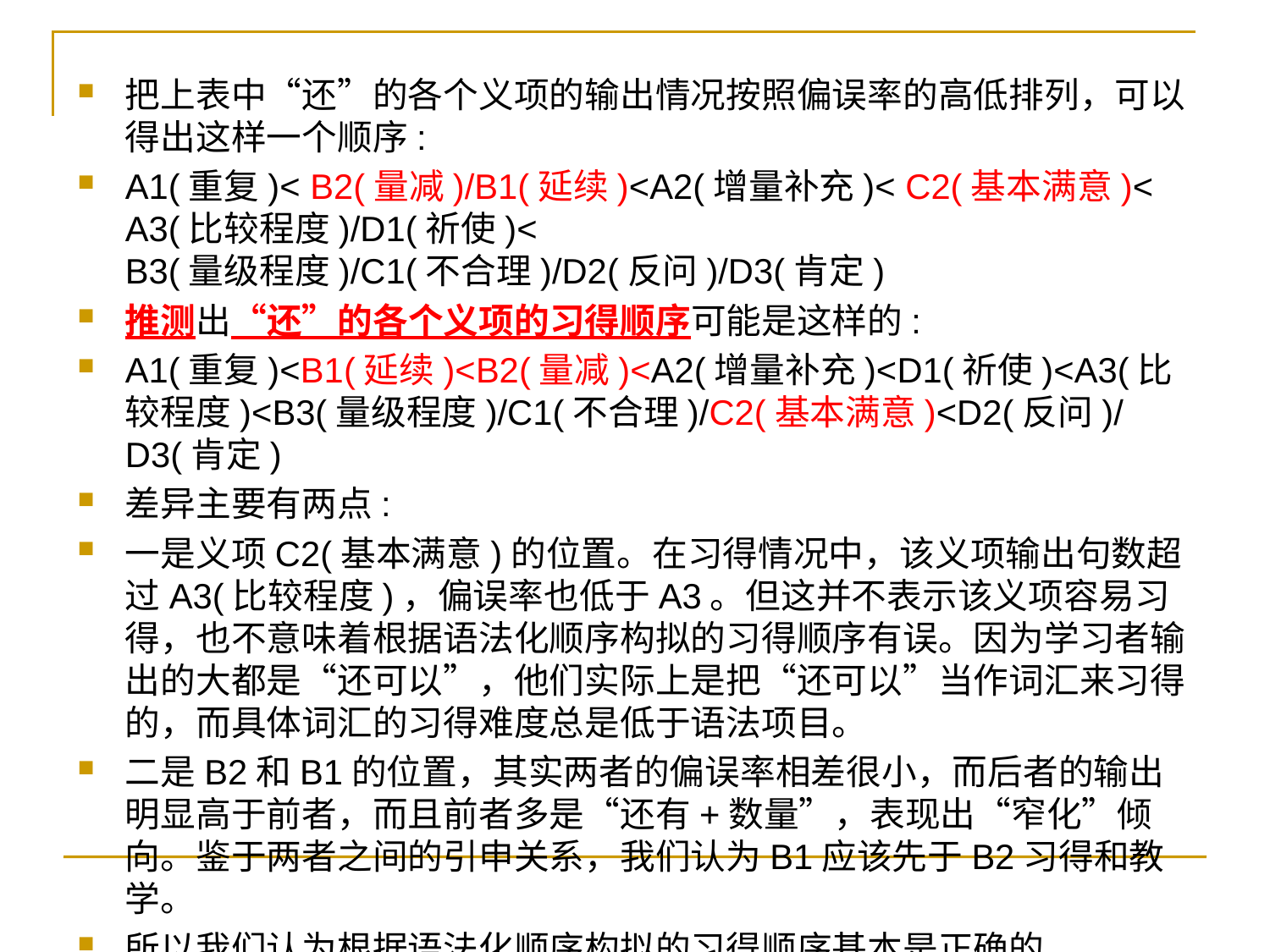

把上表中“还”的各个义项的输出情况按照偏误率的高低排列，可以得出这样一个顺序:
A1(重复)< B2(量减)/B1(延续)<A2(增量补充)< C2(基本满意)< A3(比较程度)/D1(祈使)< B3(量级程度)/C1(不合理)/D2(反问)/D3(肯定)
推测出“还”的各个义项的习得顺序可能是这样的:
A1(重复)<B1(延续)<B2(量减)<A2(增量补充)<D1(祈使)<A3(比较程度)<B3(量级程度)/C1(不合理)/C2(基本满意)<D2(反问)/D3(肯定)
差异主要有两点:
一是义项C2(基本满意)的位置。在习得情况中，该义项输出句数超过A3(比较程度)，偏误率也低于A3。但这并不表示该义项容易习得，也不意味着根据语法化顺序构拟的习得顺序有误。因为学习者输出的大都是“还可以”，他们实际上是把“还可以”当作词汇来习得的，而具体词汇的习得难度总是低于语法项目。
二是B2和B1的位置，其实两者的偏误率相差很小，而后者的输出明显高于前者，而且前者多是“还有+数量”，表现出“窄化”倾向。鉴于两者之间的引申关系，我们认为B1应该先于B2习得和教学。
所以我们认为根据语法化顺序构拟的习得顺序基本是正确的。